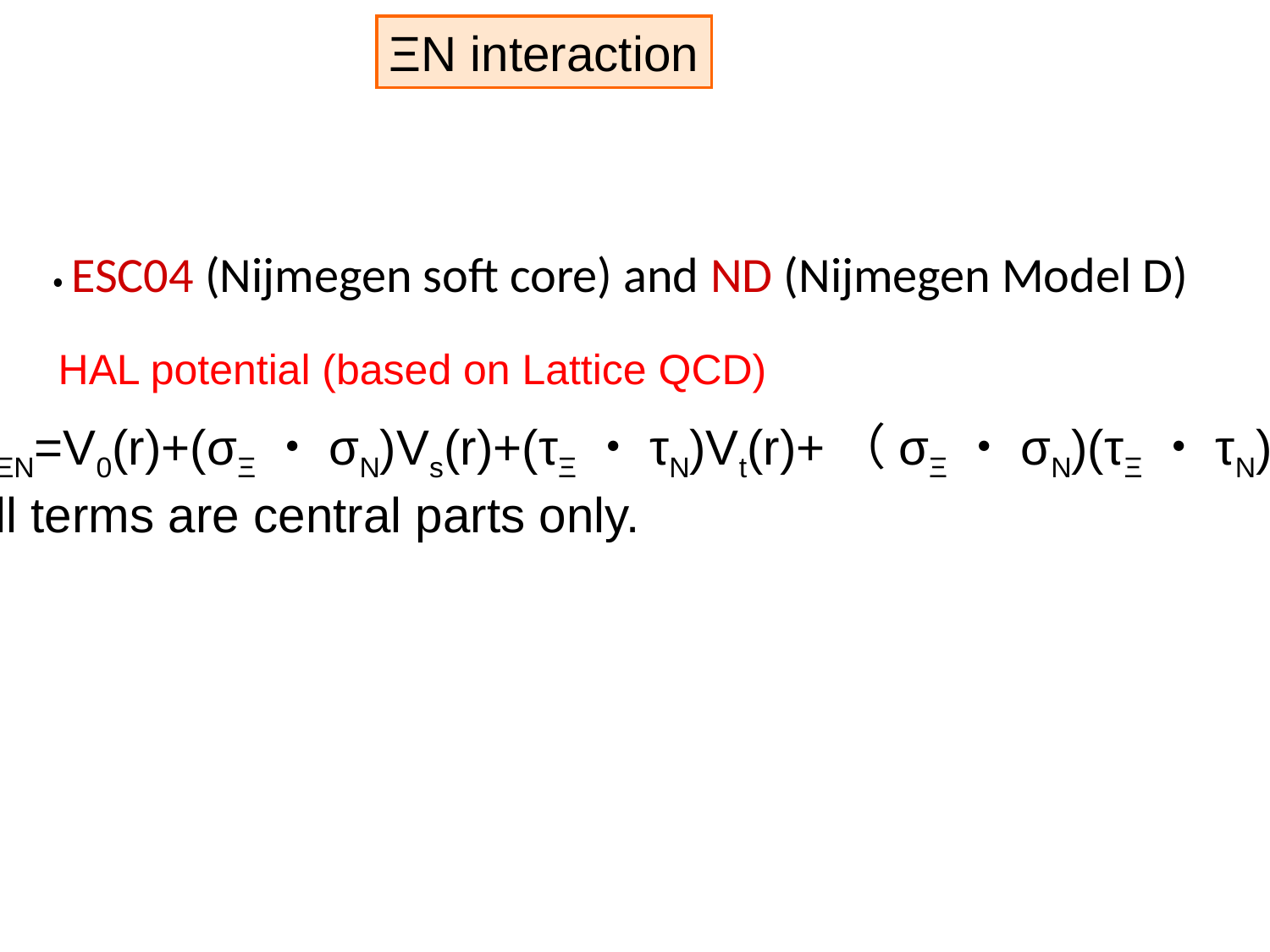

ΞN interaction
 ・ESC04 (Nijmegen soft core) and ND (Nijmegen Model D)
HAL potential (based on Lattice QCD)
VΞN=V0(r)+(σΞ・σN)Vs(r)+(τΞ・τN)Vt(r)+（σΞ・σN)(τΞ・τN)Vts(r)
All terms are central parts only.